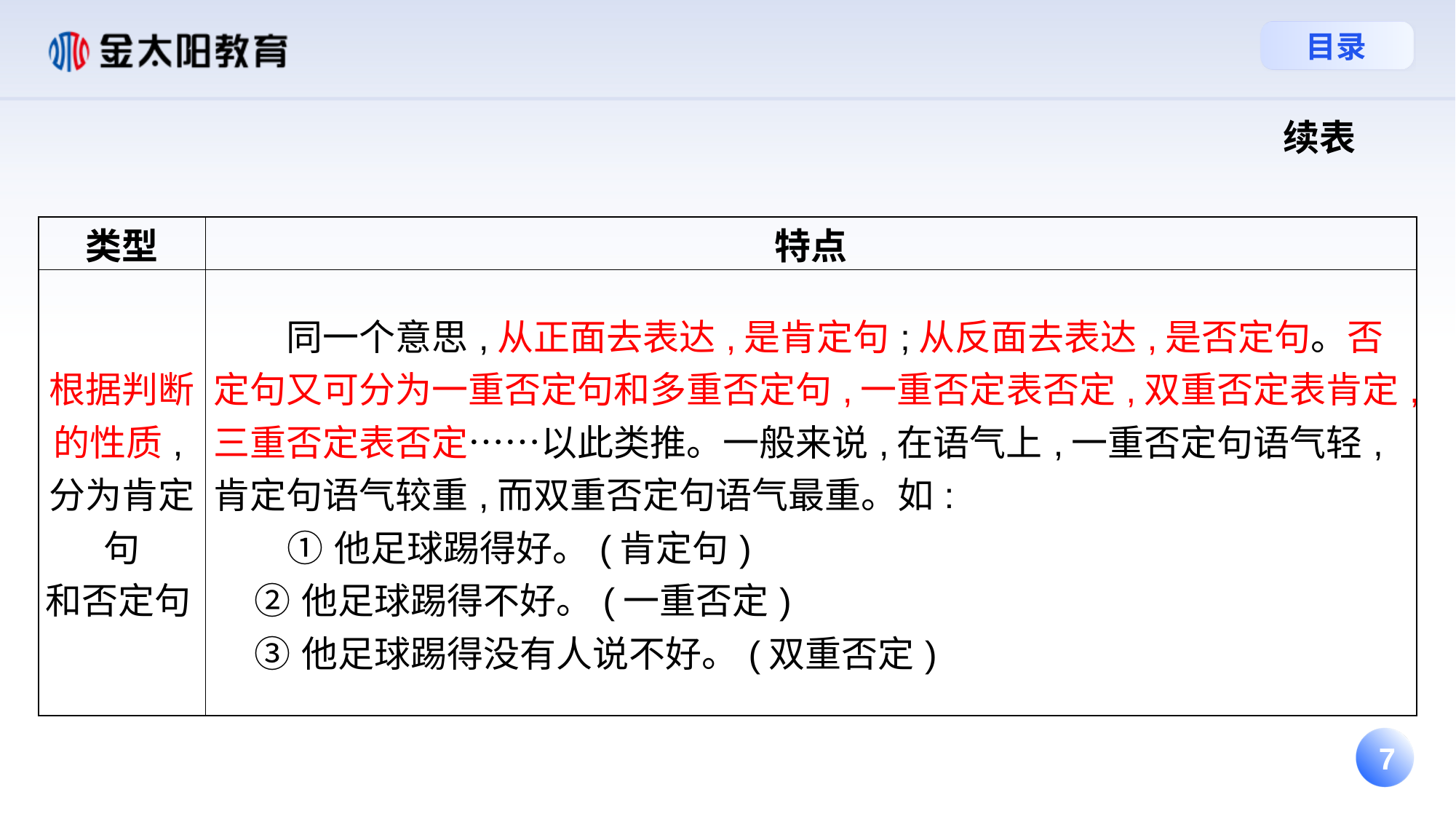

续表
| 类型 | 特点 |
| --- | --- |
| 根据判断的性质,分为肯定句 和否定句 | 同一个意思,从正面去表达,是肯定句;从反面去表达,是否定句。否定句又可分为一重否定句和多重否定句,一重否定表否定,双重否定表肯定,三重否定表否定……以此类推。一般来说,在语气上,一重否定句语气轻,肯定句语气较重,而双重否定句语气最重。如: ①他足球踢得好。(肯定句) ②他足球踢得不好。(一重否定) ③他足球踢得没有人说不好。(双重否定) |